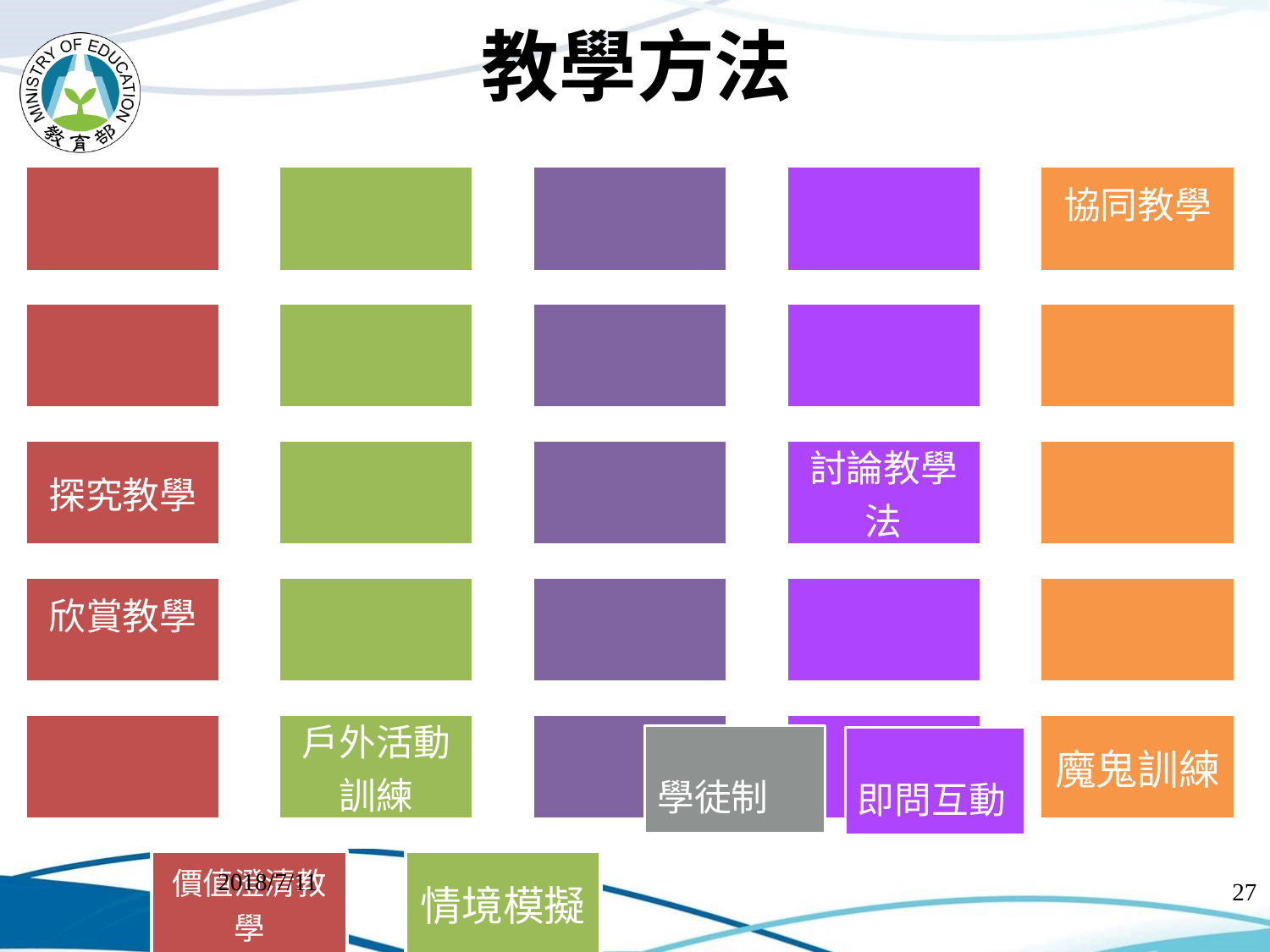

# 教學方法
協同教學
探究教學
討論教學法
欣賞教學
戶外活動訓練
訓練
魔鬼訓練
價值澄清教學
情境模擬

學徒制

即問互動
2018/7/11
27